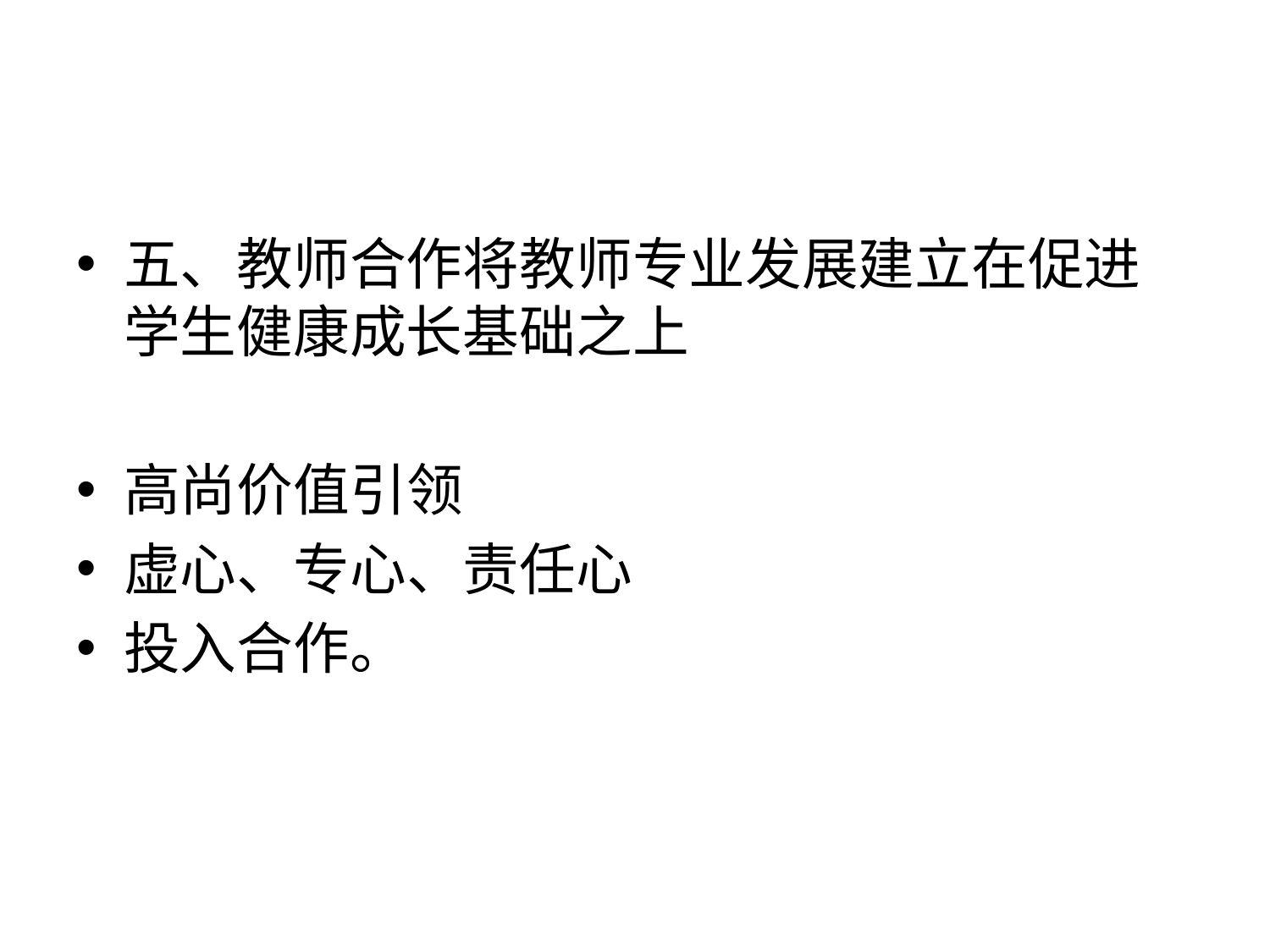

#
五、教师合作将教师专业发展建立在促进学生健康成长基础之上

高尚价值引领
虚心、专心、责任心
投入合作。